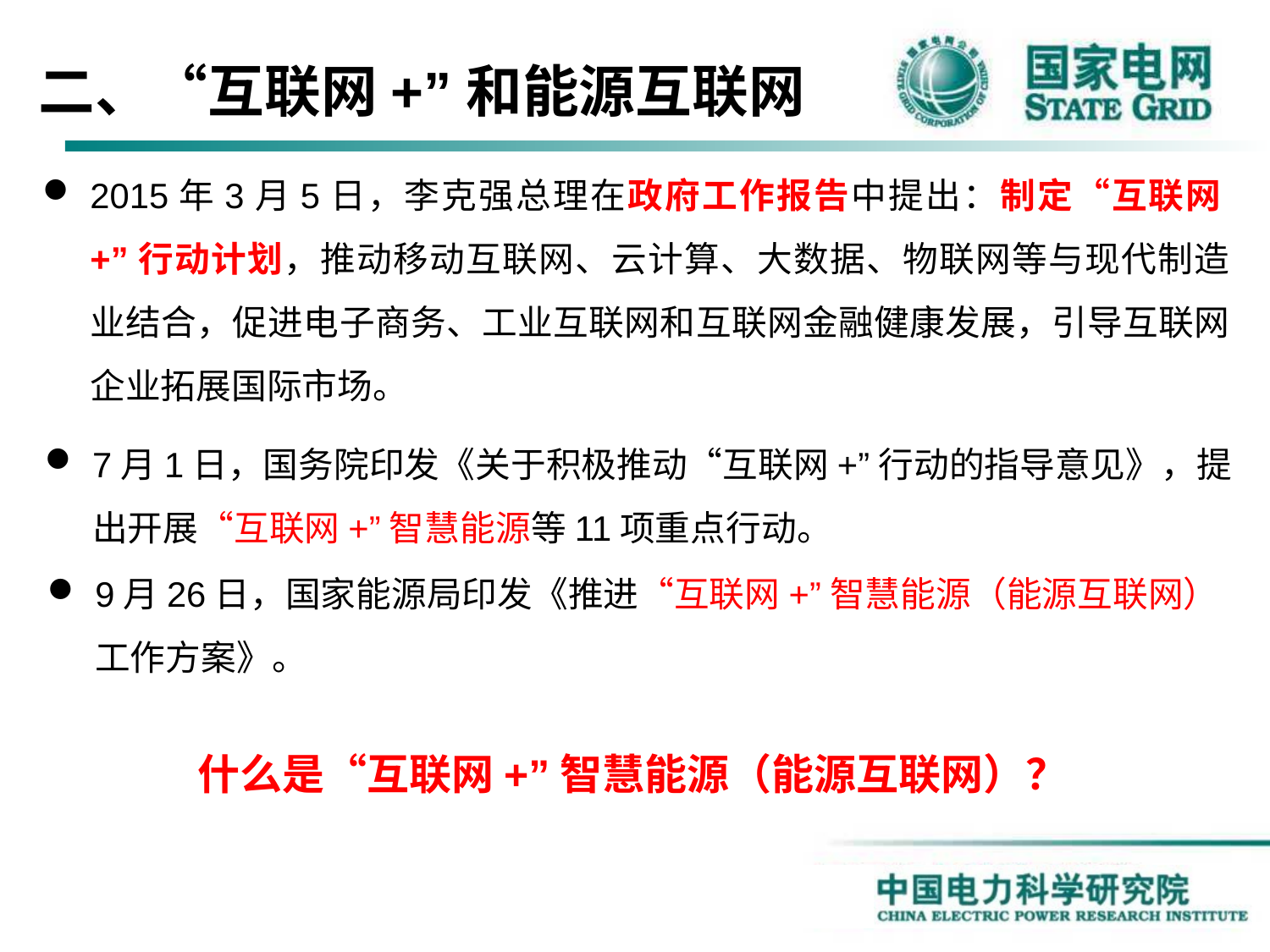

二、“互联网+”和能源互联网
2015年3月5日，李克强总理在政府工作报告中提出：制定“互联网+”行动计划，推动移动互联网、云计算、大数据、物联网等与现代制造业结合，促进电子商务、工业互联网和互联网金融健康发展，引导互联网企业拓展国际市场。
7月1日，国务院印发《关于积极推动“互联网+”行动的指导意见》，提出开展“互联网+”智慧能源等11项重点行动。
9月26日，国家能源局印发《推进“互联网+”智慧能源（能源互联网）工作方案》。
什么是“互联网+”智慧能源（能源互联网）？